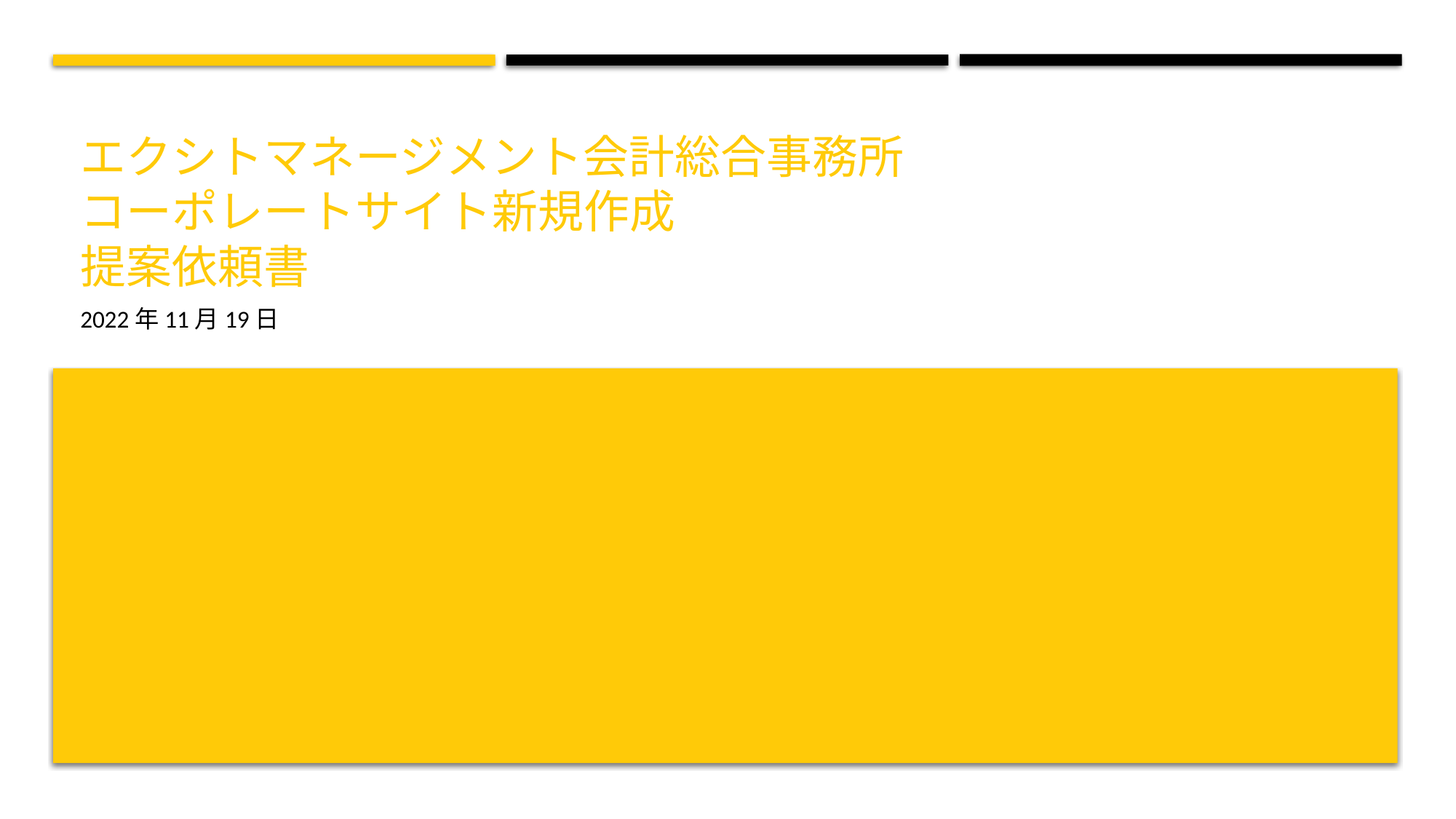

# エクシトマネージメント会計総合事務所 コーポレートサイト新規作成 提案依頼書
2022年11月19日